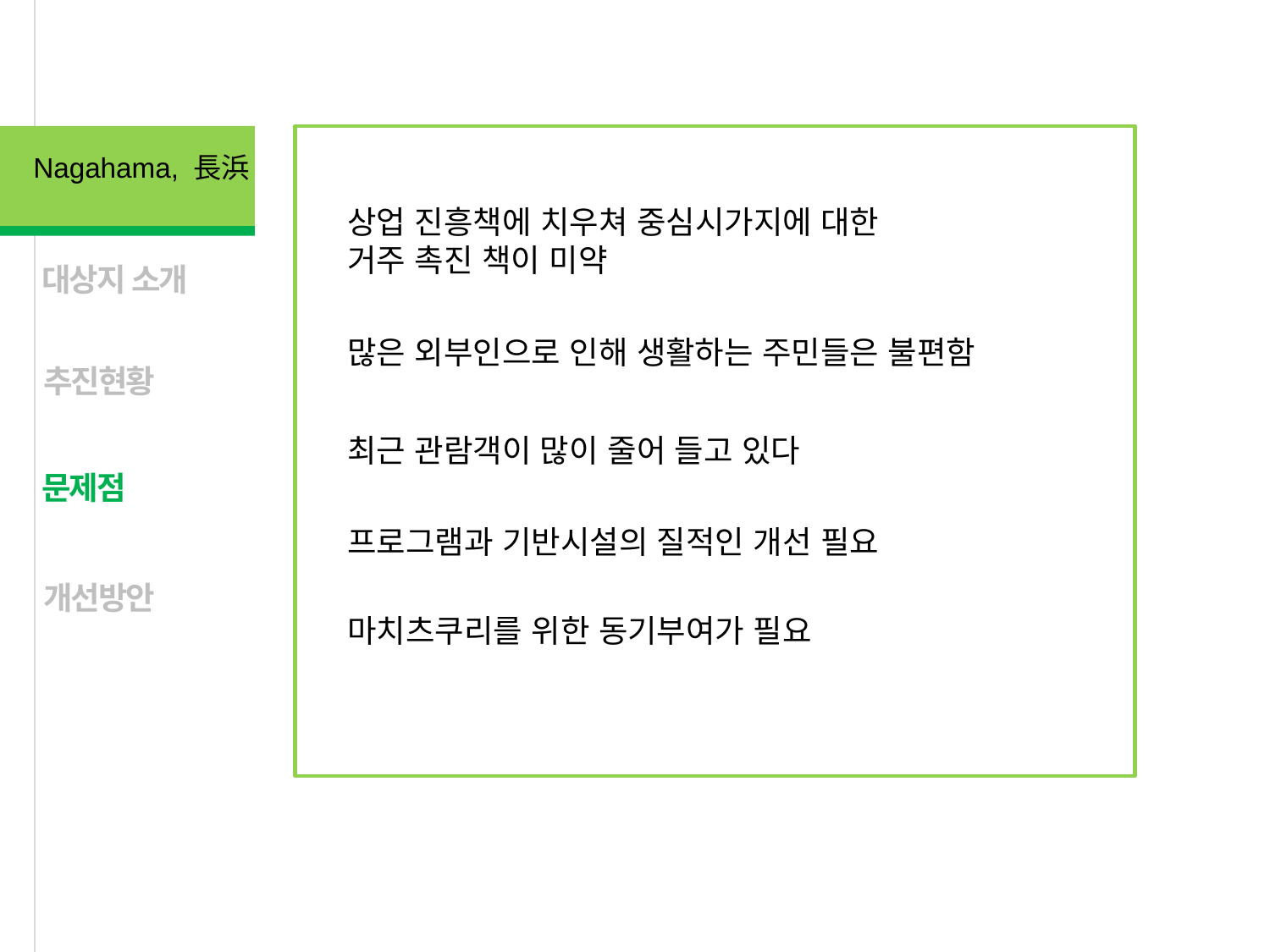

Nagahama, 長浜
상업 진흥책에 치우쳐 중심시가지에 대한
거주 촉진 책이 미약

대상지 소개
많은 외부인으로 인해 생활하는 주민들은 불편함
추진현황
최근 관람객이 많이 줄어 들고 있다
문제점
프로그램과 기반시설의 질적인 개선 필요
개선방안
마치츠쿠리를 위한 동기부여가 필요